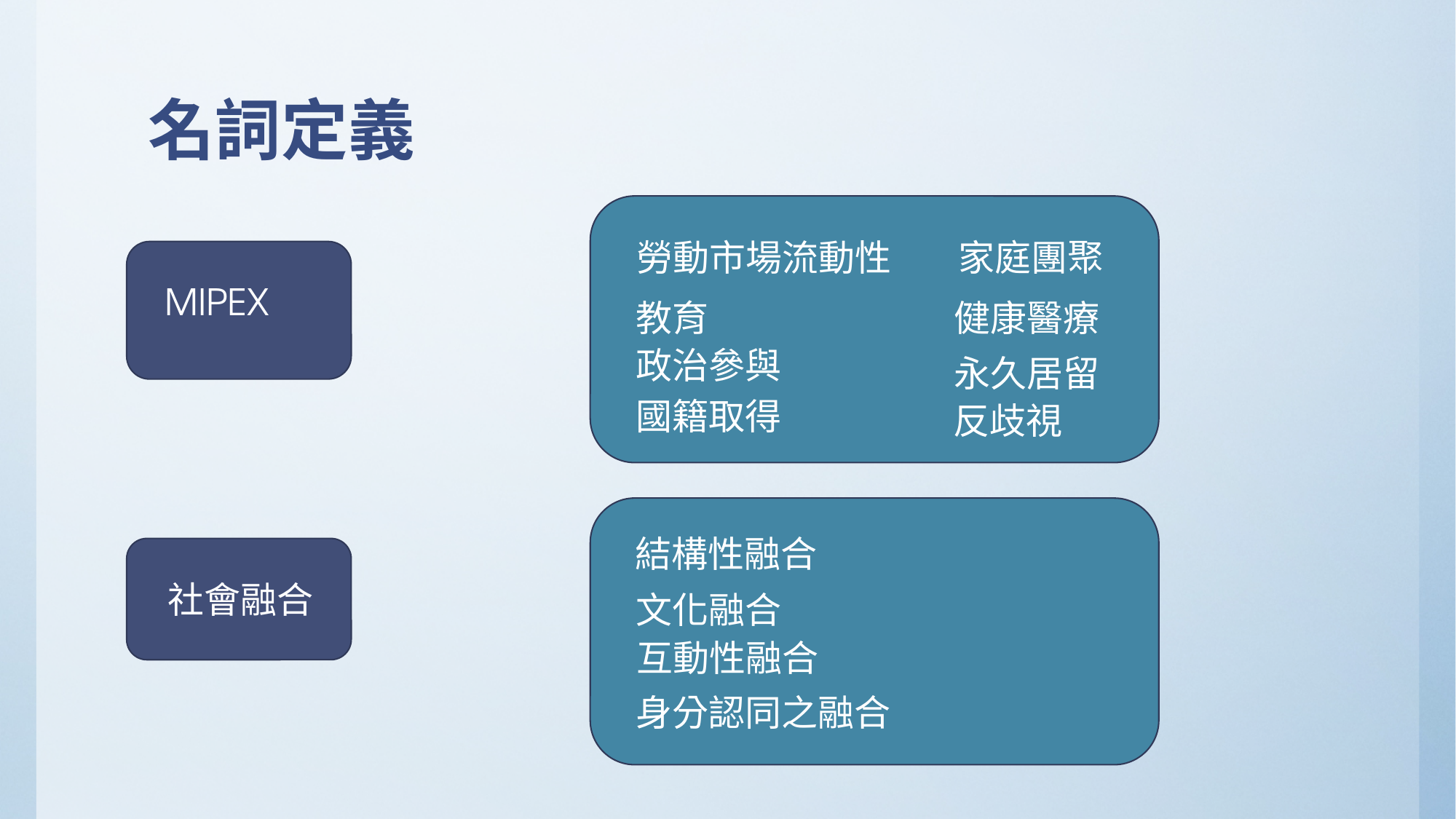

# 名詞定義

家庭團聚
勞動市場流動性

MIPEX
健康醫療
教育
政治參與
永久居留
國籍取得
反歧視

結構性融合

社會融合
文化融合
互動性融合
身分認同之融合